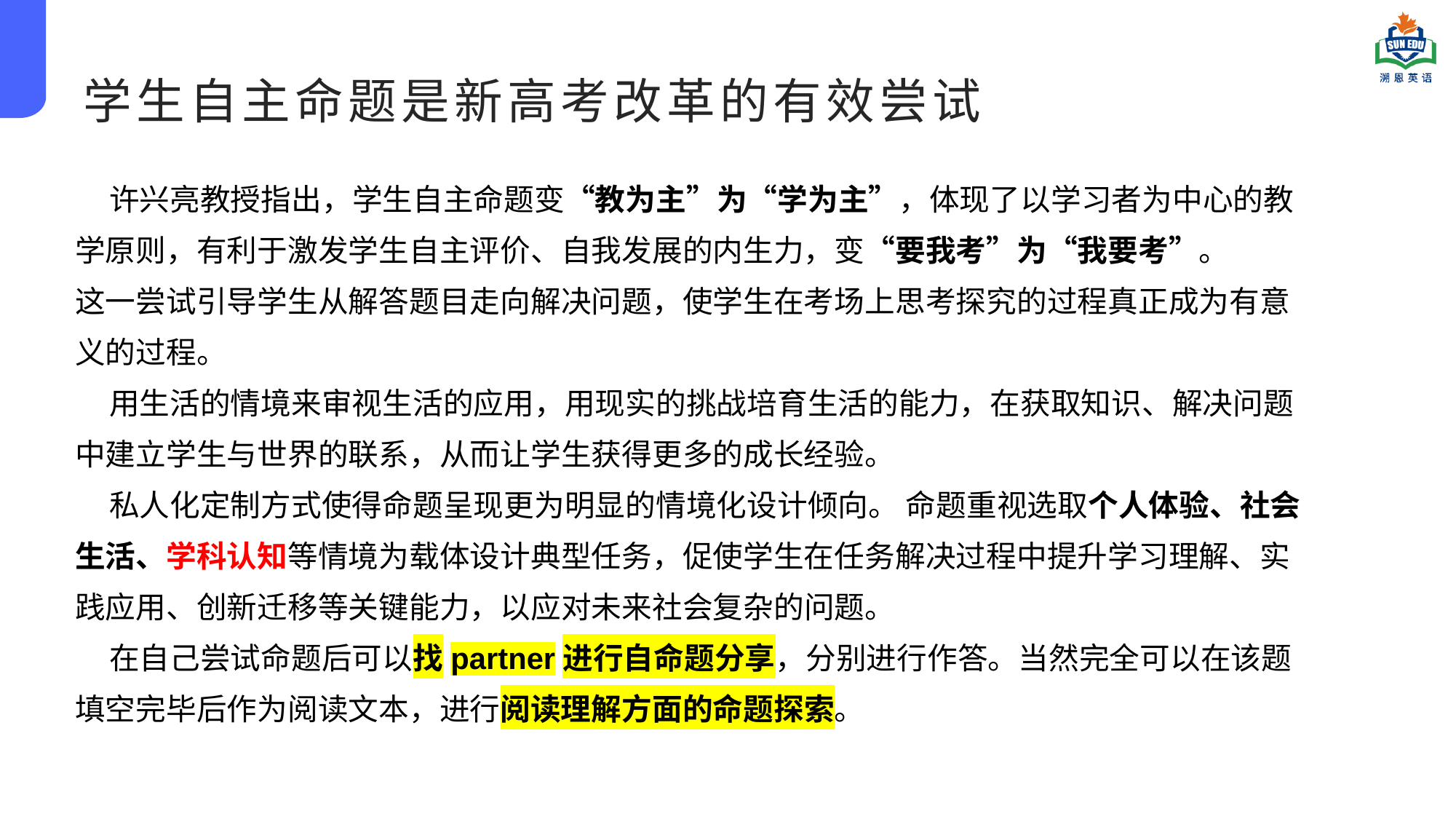

学生自主命题是新高考改革的有效尝试
    许兴亮教授指出，学生自主命题变“教为主”为“学为主”，体现了以学习者为中心的教学原则，有利于激发学生自主评价、自我发展的内生力，变“要我考”为“我要考”。
这一尝试引导学生从解答题目走向解决问题，使学生在考场上思考探究的过程真正成为有意义的过程。
    用生活的情境来审视生活的应用，用现实的挑战培育生活的能力，在获取知识、解决问题中建立学生与世界的联系，从而让学生获得更多的成长经验。
    私人化定制方式使得命题呈现更为明显的情境化设计倾向。 命题重视选取个人体验、社会生活、学科认知等情境为载体设计典型任务，促使学生在任务解决过程中提升学习理解、实践应用、创新迁移等关键能力，以应对未来社会复杂的问题。
    在自己尝试命题后可以找partner进行自命题分享，分别进行作答。当然完全可以在该题填空完毕后作为阅读文本，进行阅读理解方面的命题探索。